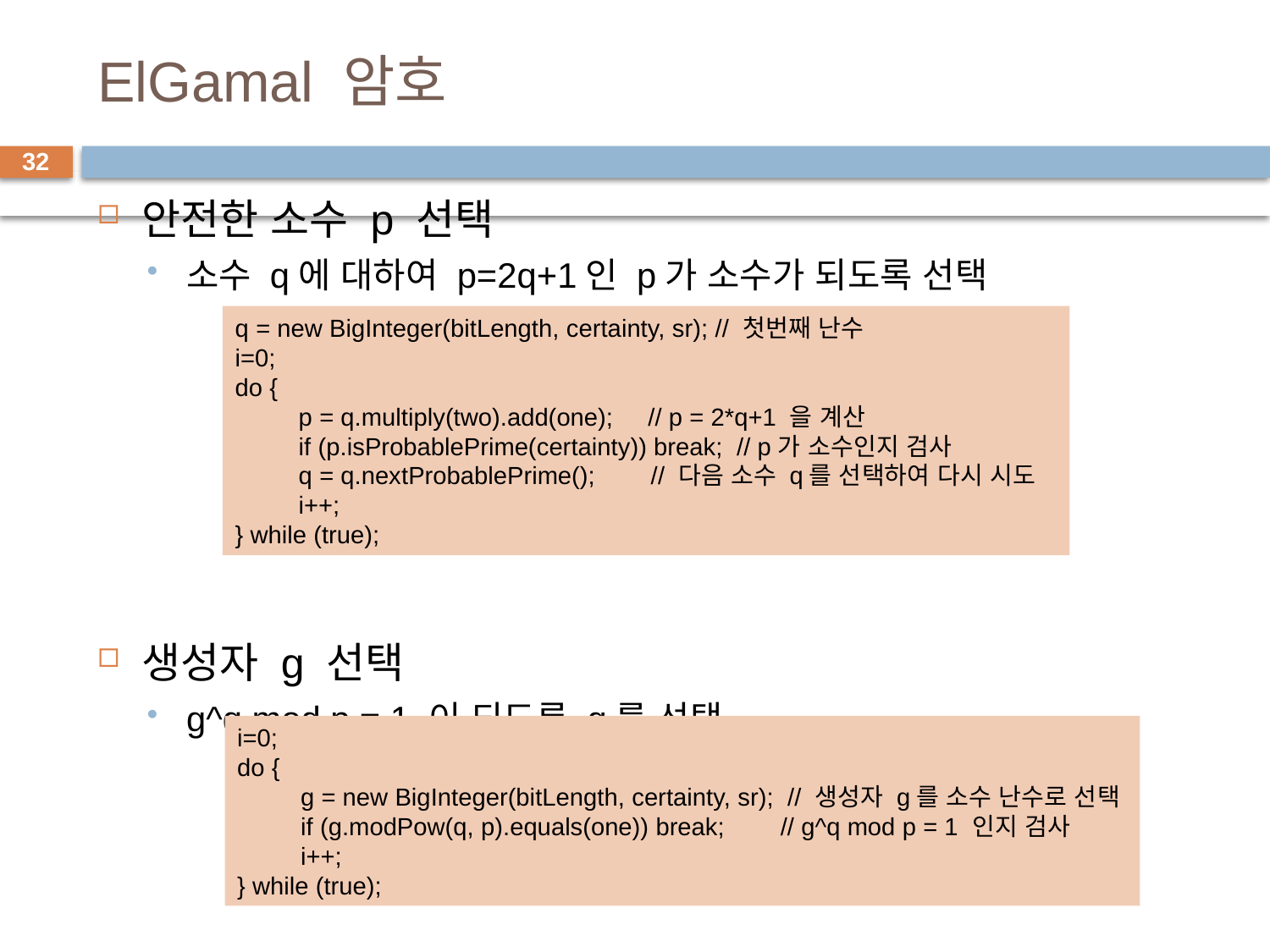

# ElGamal 암호
32
안전한 소수 p 선택
소수 q에 대하여 p=2q+1인 p가 소수가 되도록 선택

생성자 g 선택
g^q mod p = 1 이 되도록 g를 선택
q = new BigInteger(bitLength, certainty, sr); // 첫번째 난수
i=0;
do {
p = q.multiply(two).add(one);     // p = 2*q+1 을 계산
if (p.isProbablePrime(certainty)) break;  // p가 소수인지 검사
q = q.nextProbablePrime();        // 다음 소수 q를 선택하여 다시 시도
i++;
} while (true);
i=0;
do {
g = new BigInteger(bitLength, certainty, sr);  // 생성자 g를 소수 난수로 선택
if (g.modPow(q, p).equals(one)) break;        // g^q mod p = 1 인지 검사
i++;
} while (true);